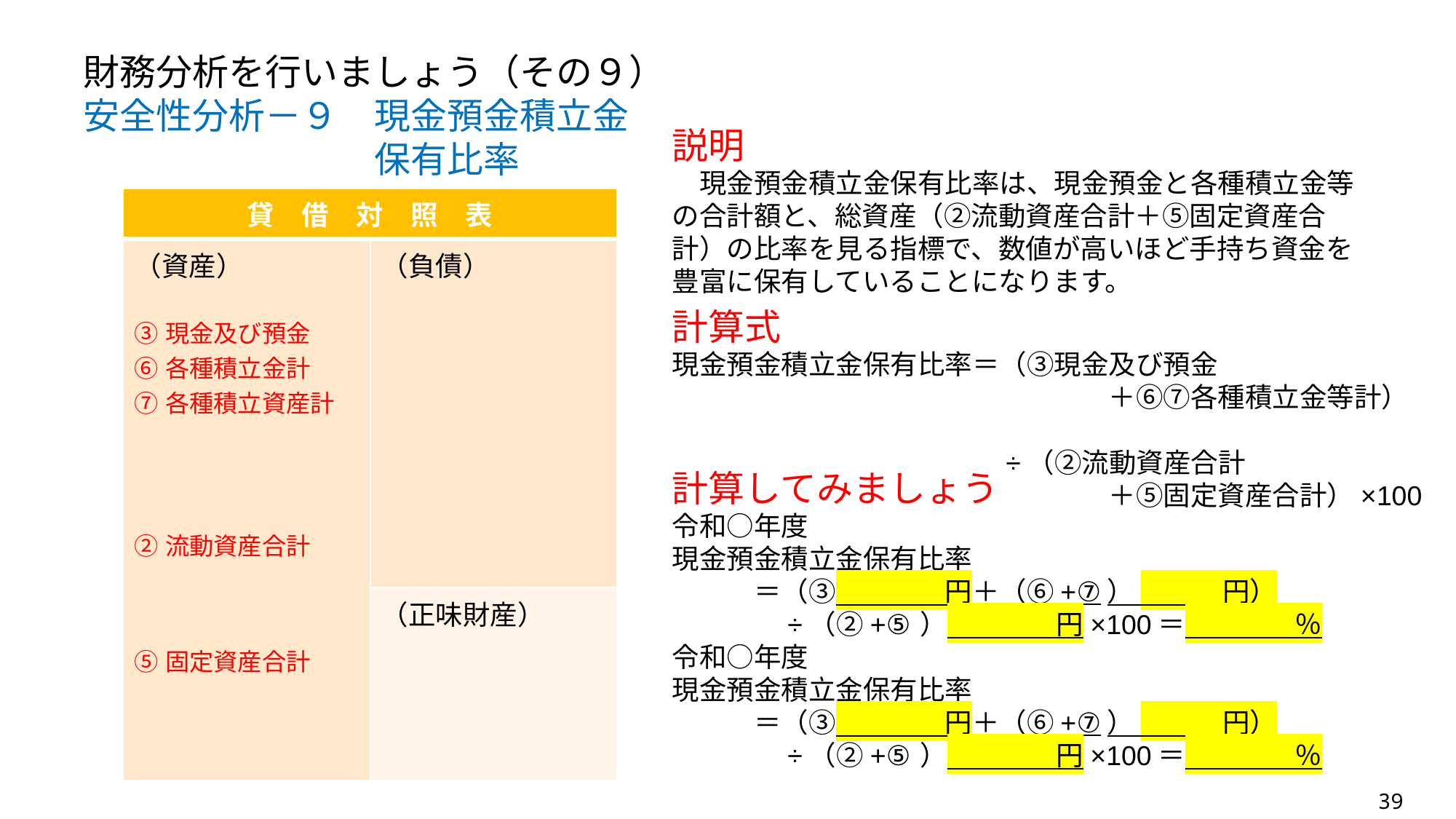

財務分析を行いましょう（その９）
安全性分析－９　現金預金積立金
　　　　　　　　保有比率
説明
　現金預金積立金保有比率は、現金預金と各種積立金等の合計額と、総資産（②流動資産合計＋⑤固定資産合計）の比率を見る指標で、数値が高いほど手持ち資金を豊富に保有していることになります。
| 貸　借　対　照　表 |  |
| --- | --- |
| （資産） ③現金及び預金 ⑥各種積立金計 ⑦各種積立資産計 ②流動資産合計 ⑤固定資産合計 | （負債） |
|  | （正味財産） |
計算式
現金預金積立金保有比率＝（③現金及び預金
　　　　　　　　　　　　　　　　＋⑥⑦各種積立金等計）
　　　　　　　　　　　　÷（②流動資産合計
　　　　　　　　　　　　　　　　＋⑤固定資産合計）×100
計算してみましょう
令和○年度
現金預金積立金保有比率
　　　＝（③　　　　円＋（⑥+⑦） 　　　円）
　　　　÷（②+⑤）　　　　円×100＝　　　　％
令和○年度
現金預金積立金保有比率
　　　＝（③　　　　円＋（⑥+⑦） 　　　円）
　　　　÷（②+⑤）　　　　円×100＝　　　　％
39